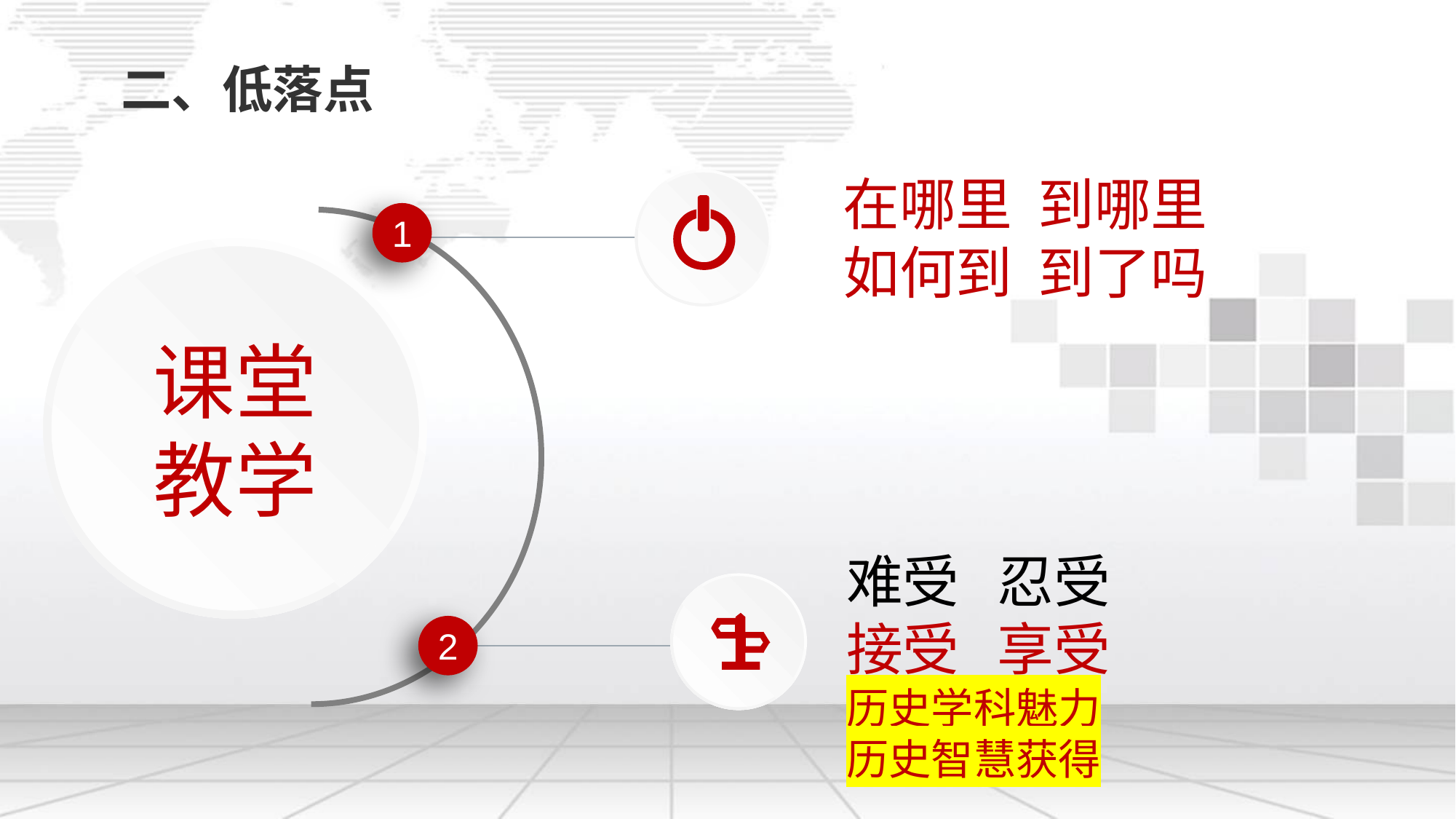

二、低落点
在哪里  到哪里
如何到  到了吗

1

课堂教学

难受   忍受
接受   享受
历史学科魅力
历史智慧获得

2